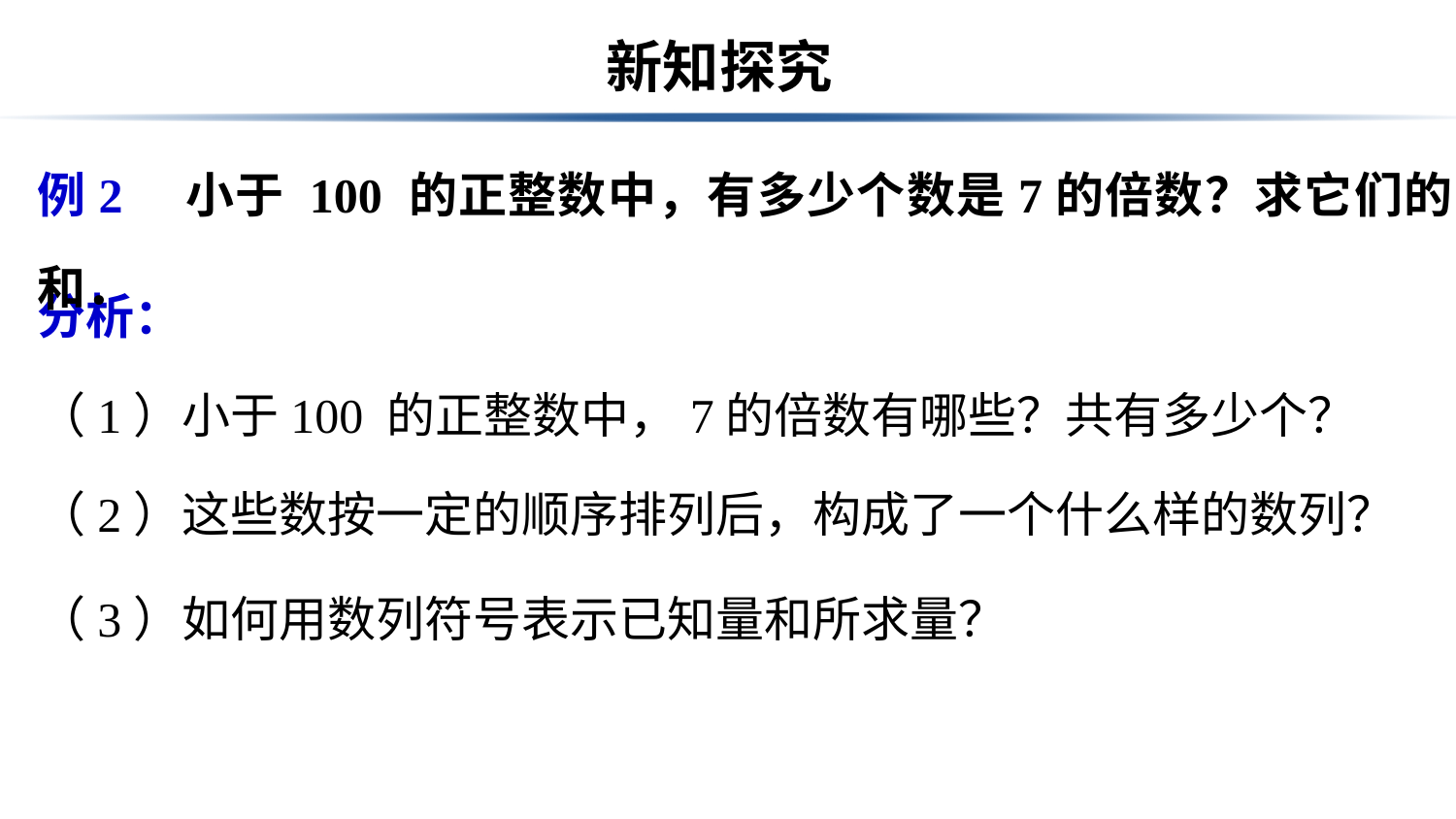

# 新知探究
例2　小于 100 的正整数中，有多少个数是7的倍数？求它们的和．
分析：
（1）小于100 的正整数中，7的倍数有哪些？共有多少个？
（2）这些数按一定的顺序排列后，构成了一个什么样的数列？
（3）如何用数列符号表示已知量和所求量？